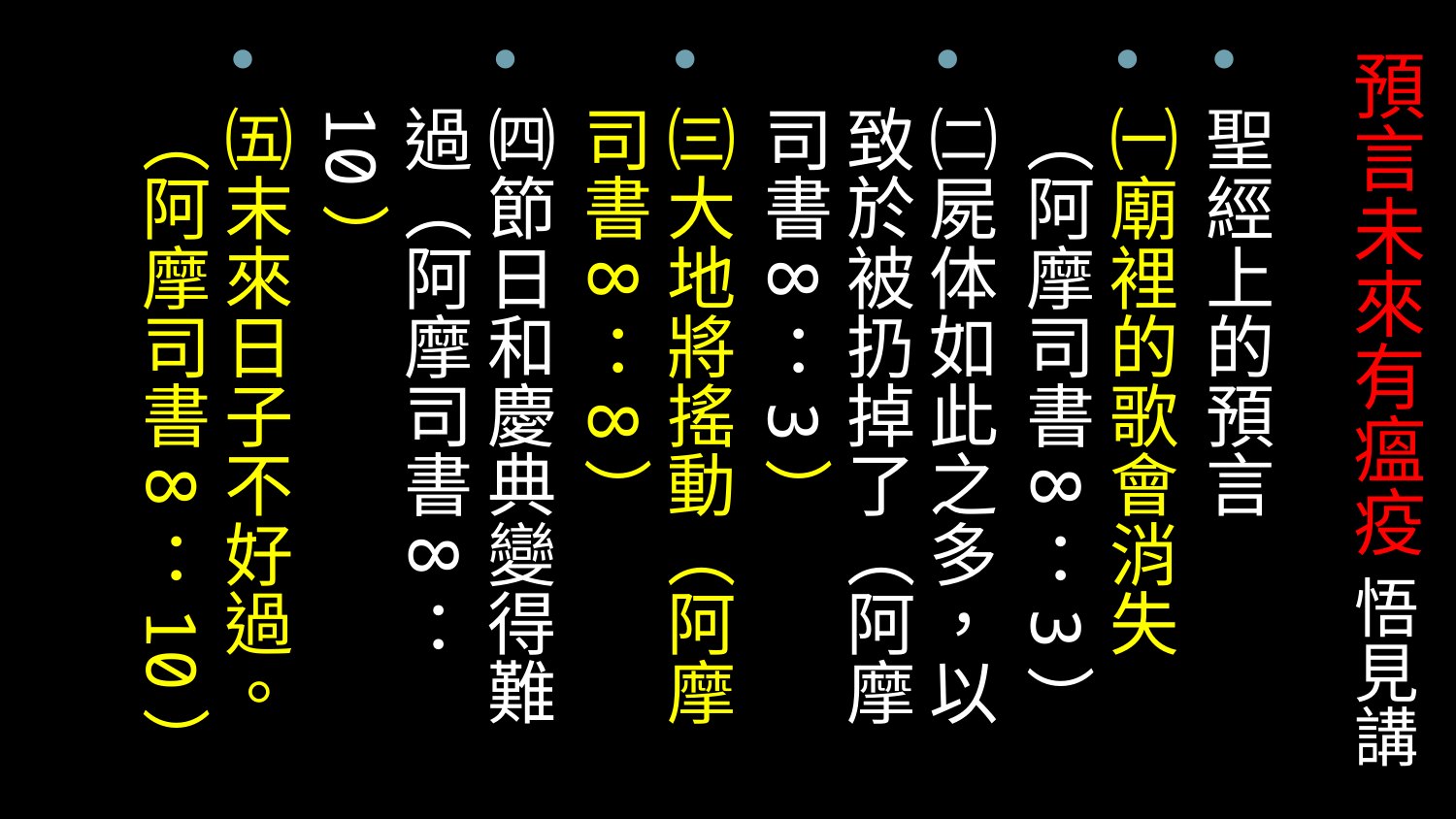

# 預言未來有瘟疫 悟見講
聖經上的預言
㈠廟裡的歌會消失（阿摩司書8：3）
㈡屍体如此之多，以致於被扔掉了（阿摩司書8：3）
㈢大地將搖動（阿摩司書8：8）
㈣節日和慶典變得難過（阿摩司書8：10）
㈤末來日子不好過。（阿摩司書8：10）